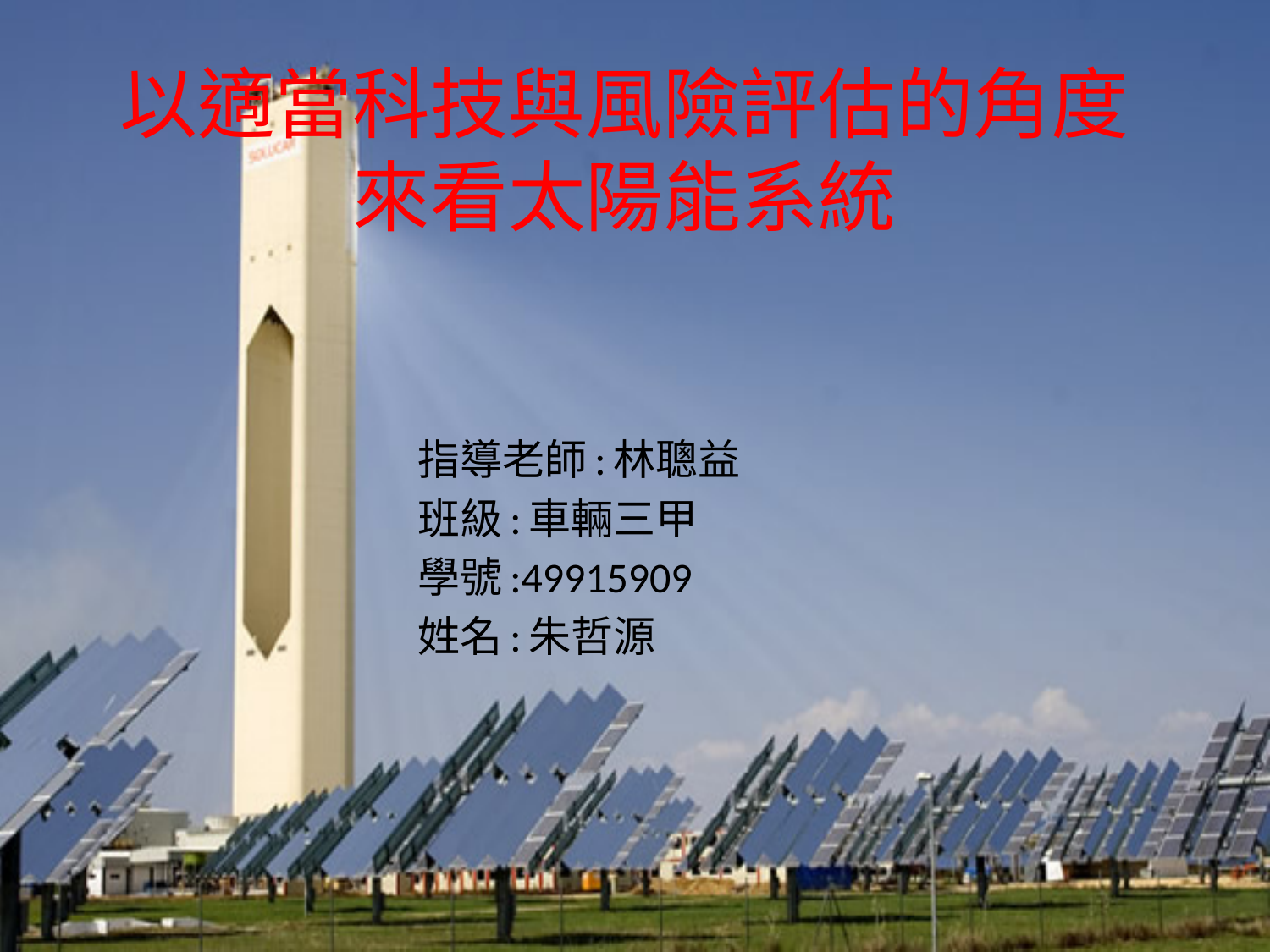

# 以適當科技與風險評估的角度來看太陽能系統
指導老師:林聰益
班級:車輛三甲
學號:49915909
姓名:朱哲源